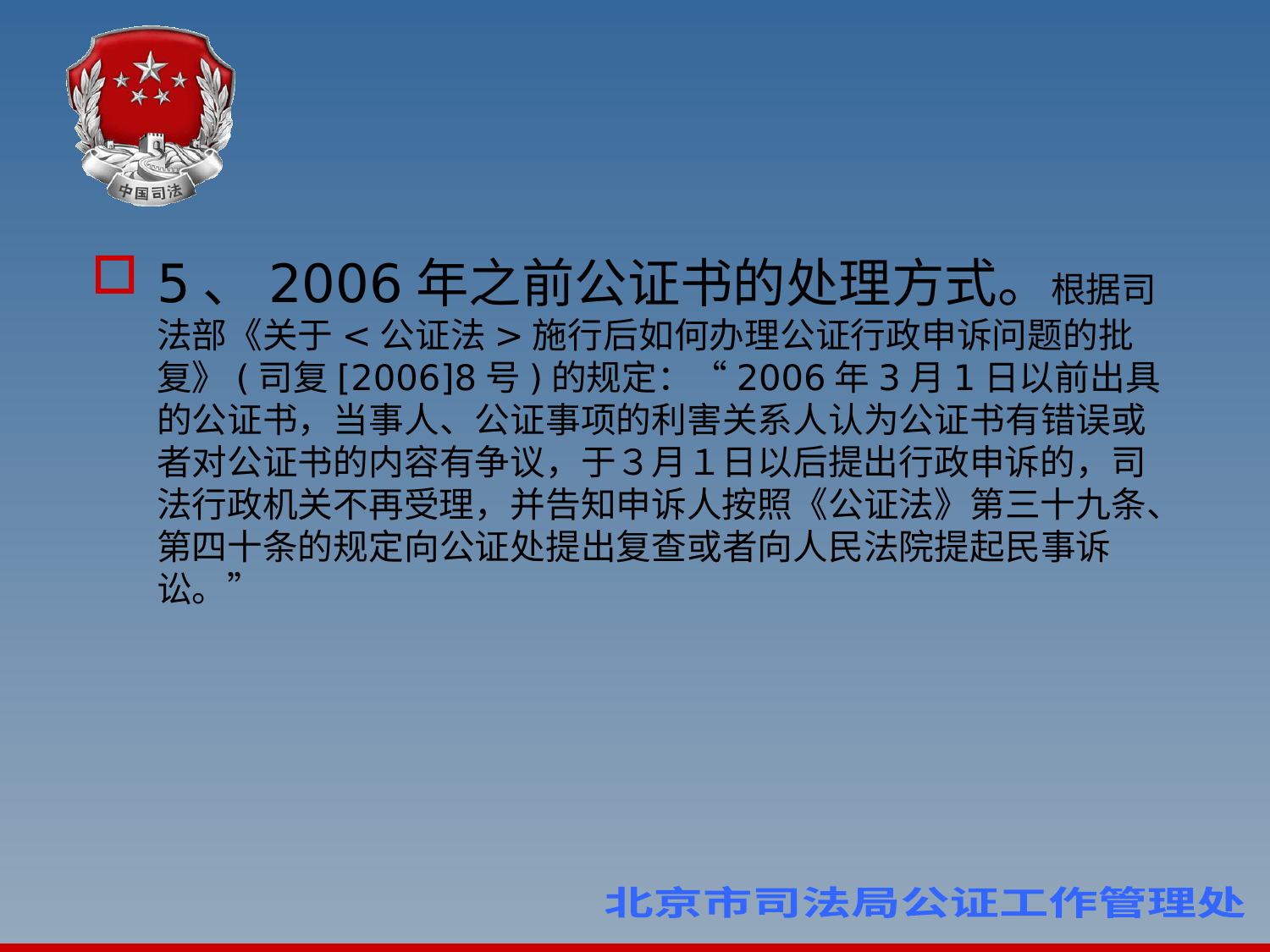

#
5、2006年之前公证书的处理方式。根据司法部《关于<公证法>施行后如何办理公证行政申诉问题的批复》(司复[2006]8号)的规定：“2006年3月1日以前出具的公证书，当事人、公证事项的利害关系人认为公证书有错误或者对公证书的内容有争议，于３月１日以后提出行政申诉的，司法行政机关不再受理，并告知申诉人按照《公证法》第三十九条、第四十条的规定向公证处提出复查或者向人民法院提起民事诉讼。”